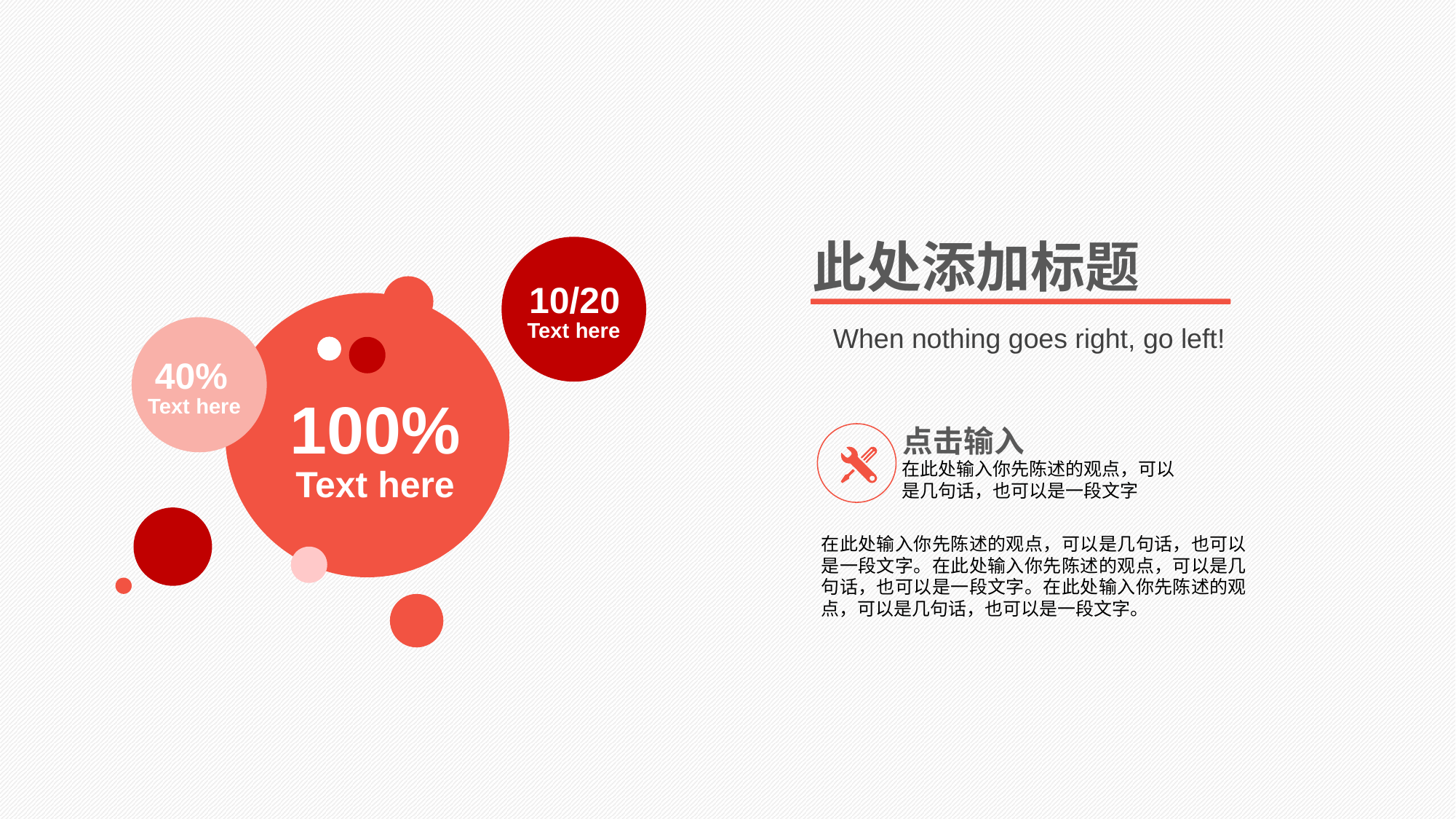

此处添加标题

10/20

Text here
When nothing goes right, go left!

40%
100%
Text here
点击输入

在此处输入你先陈述的观点，可以是几句话，也可以是一段文字
Text here

在此处输入你先陈述的观点，可以是几句话，也可以是一段文字。在此处输入你先陈述的观点，可以是几句话，也可以是一段文字。在此处输入你先陈述的观点，可以是几句话，也可以是一段文字。